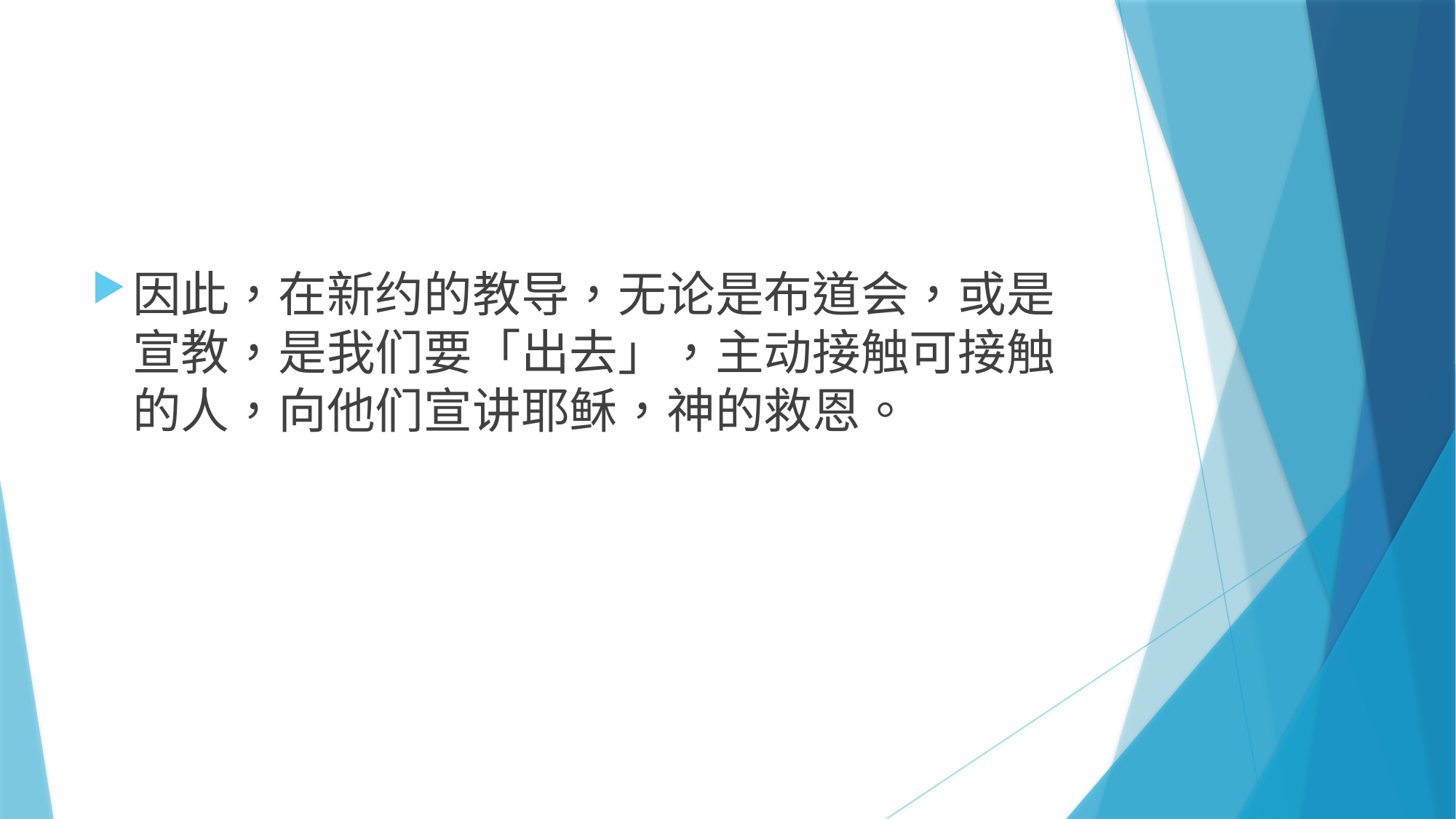

#
因此，在新约的教导，无论是布道会，或是宣教，是我们要「出去」，主动接触可接触的人，向他们宣讲耶稣，神的救恩。